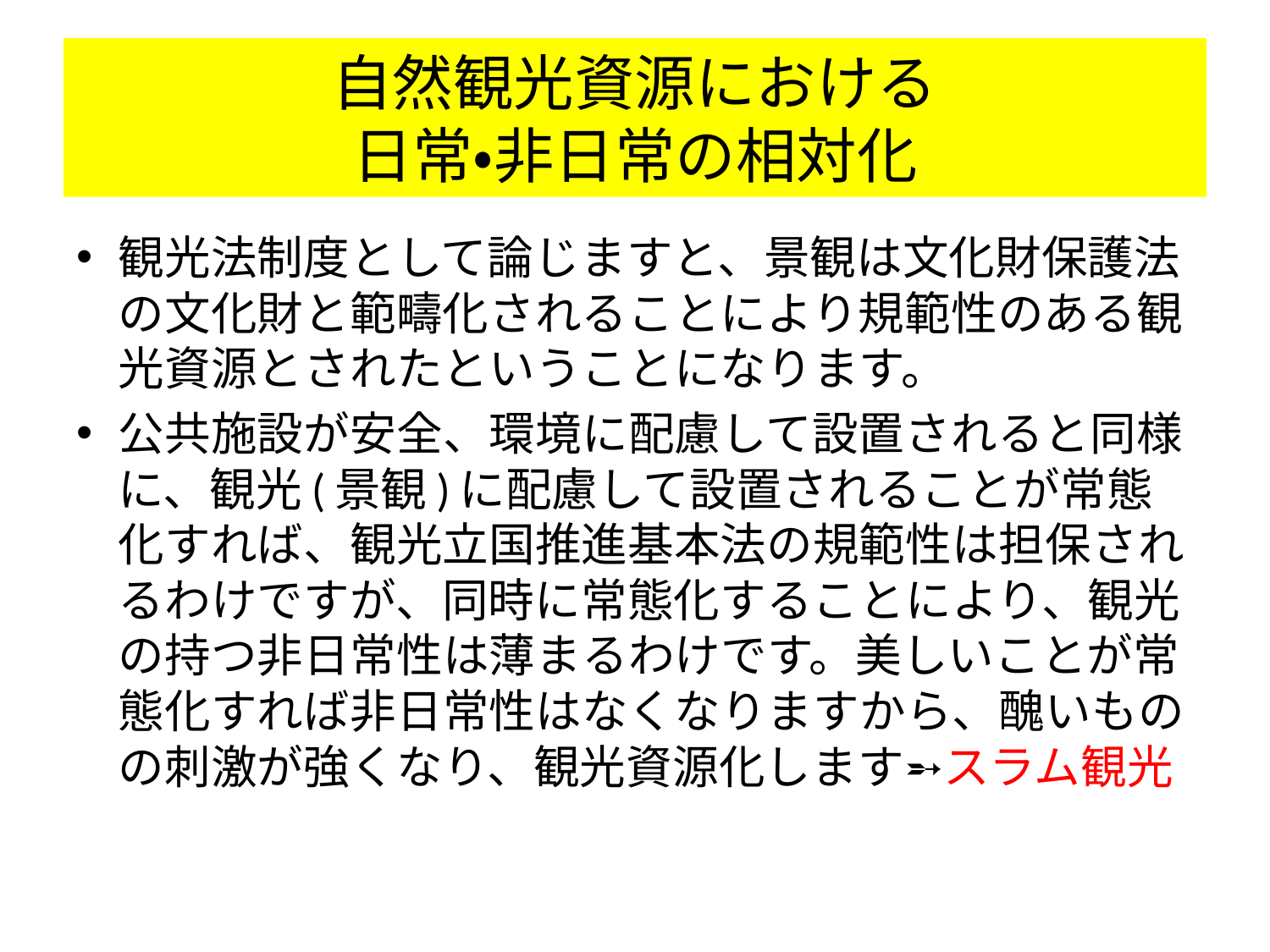

# 自然観光資源における 日常・非日常の相対化
観光法制度として論じますと、景観は文化財保護法の文化財と範疇化されることにより規範性のある観光資源とされたということになります。
公共施設が安全、環境に配慮して設置されると同様に、観光(景観)に配慮して設置されることが常態化すれば、観光立国推進基本法の規範性は担保されるわけですが、同時に常態化することにより、観光の持つ非日常性は薄まるわけです。美しいことが常態化すれば非日常性はなくなりますから、醜いものの刺激が強くなり、観光資源化します➵スラム観光